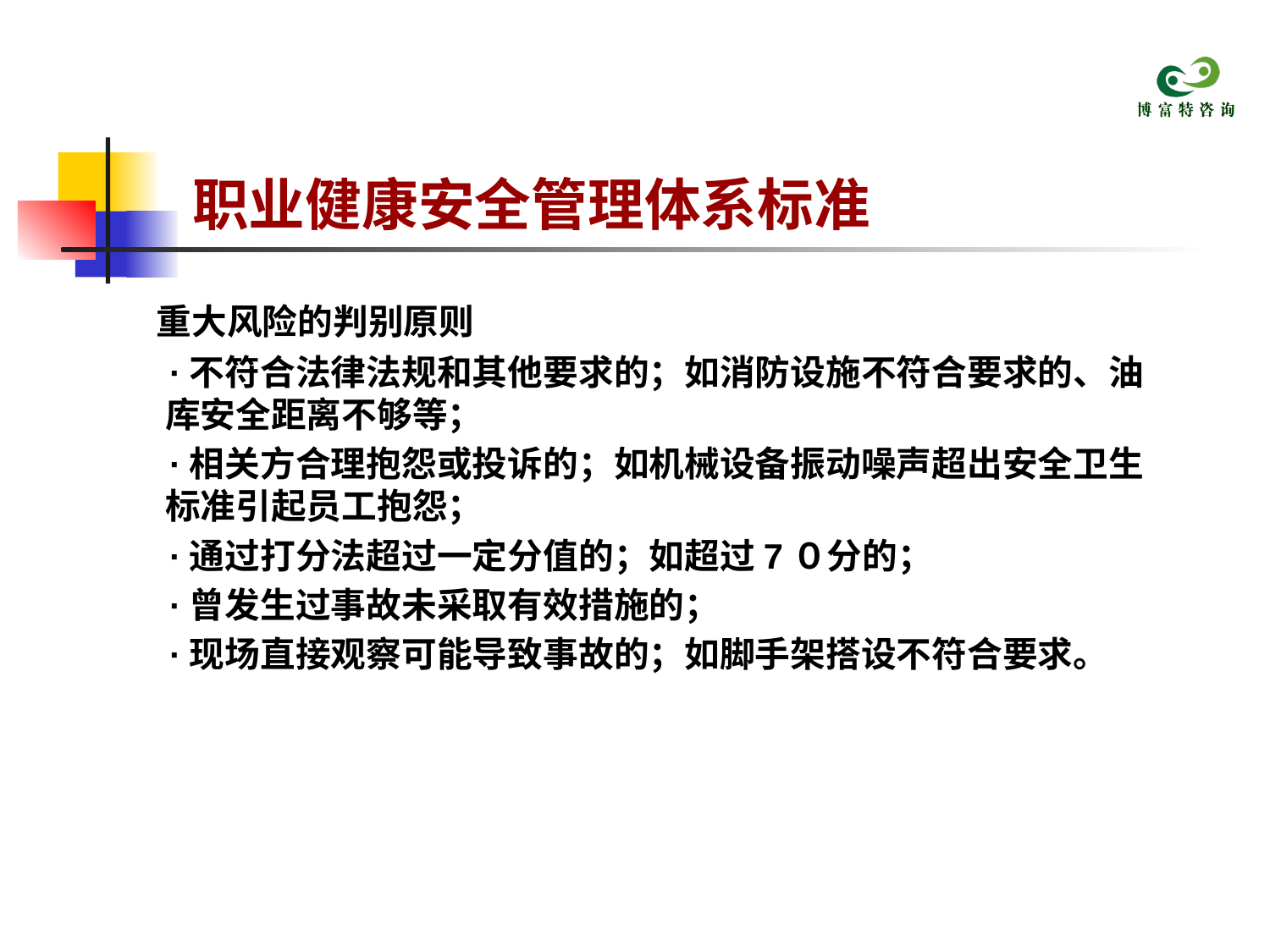

# 职业健康安全管理体系标准
   重大风险的判别原则
　 ·不符合法律法规和其他要求的；如消防设施不符合要求的、油库安全距离不够等；
　 ·相关方合理抱怨或投诉的；如机械设备振动噪声超出安全卫生标准引起员工抱怨；
　 ·通过打分法超过一定分值的；如超过7０分的；
　 ·曾发生过事故未采取有效措施的；
　 ·现场直接观察可能导致事故的；如脚手架搭设不符合要求。

55